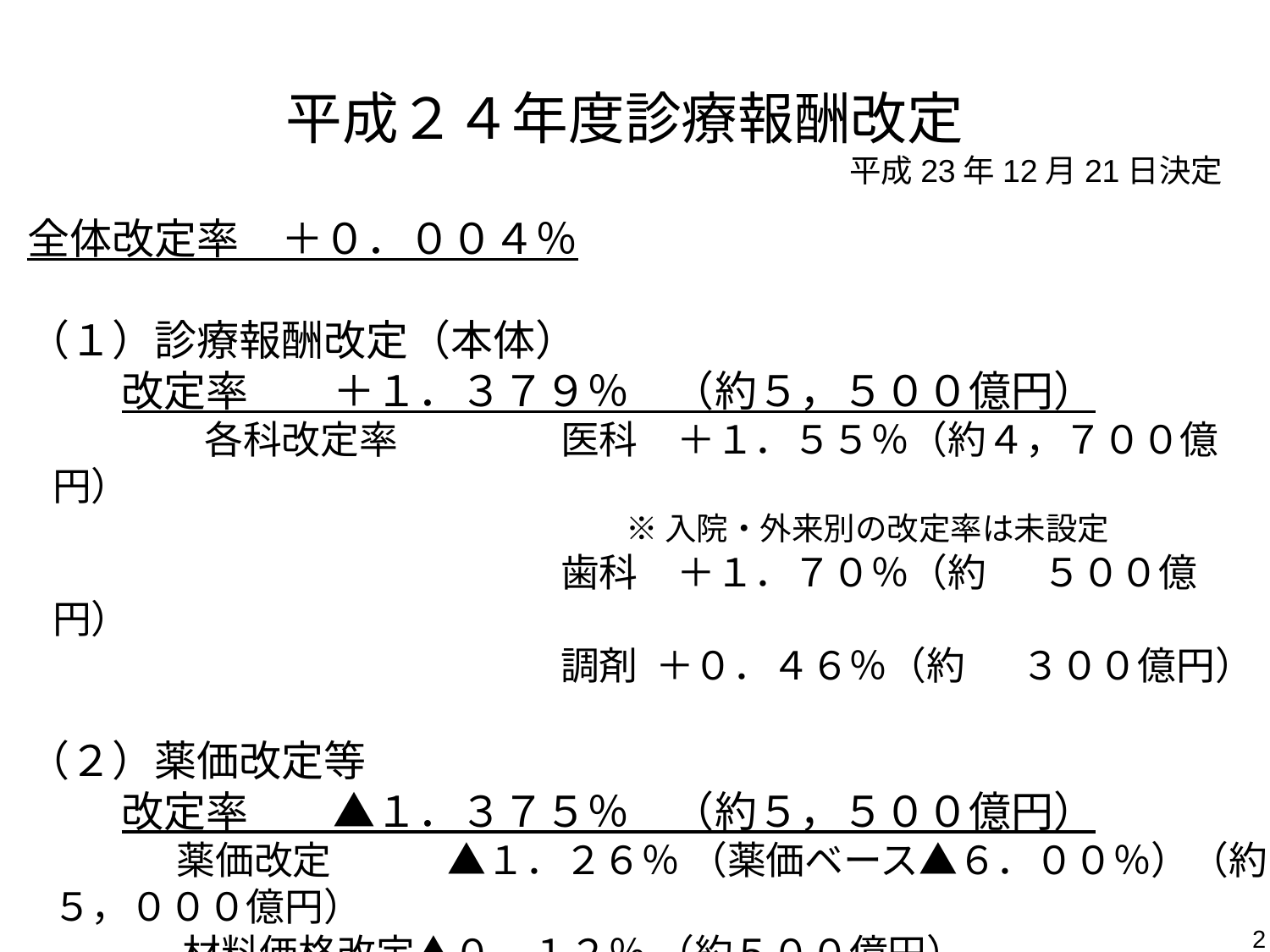

平成２４年度診療報酬改定
平成23年12月21日決定
全体改定率　＋０．００４％

（１）診療報酬改定（本体）
　　 改定率　　＋１．３７９％　（約５，５００億円）
　　　　　各科改定率　	医科　＋１．５５％（約４，７００億円）
　　　　　　　　　　　　　　　  ※ 入院・外来別の改定率は未設定
　　　　　　　　　　　　  	歯科　＋１．７０％（約　  ５００億円）
　　　　　　　　　　　　　	調剤  ＋０．４６％（約　  ３００億円）

（２）薬価改定等
　　 改定率　　▲１．３７５％　（約５，５００億円）
　　　　 薬価改定　　　▲１．２６％ （薬価ベース▲６．００％）（約５，０００億円）
　　　　材料価格改定▲０．１２％ （約５００億円）
2